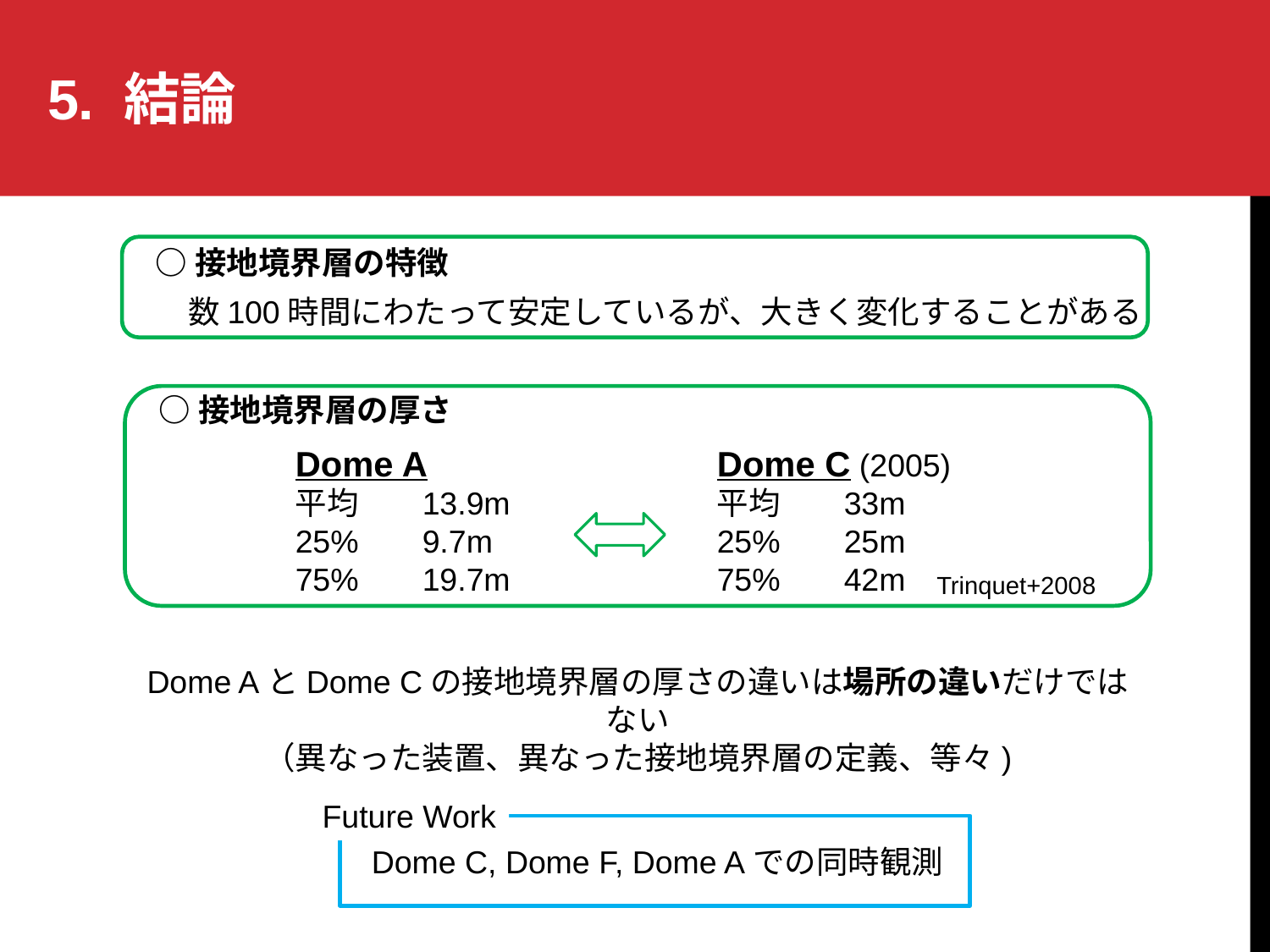

5. 結論

○接地境界層の特徴
数100時間にわたって安定しているが、大きく変化することがある
○接地境界層の厚さ

Dome A
平均	13.9m
25%	9.7m
75%	19.7m
Dome C (2005)
平均	33m
25%	25m
75%	42m

Trinquet+2008
Dome AとDome Cの接地境界層の厚さの違いは場所の違いだけではない
（異なった装置、異なった接地境界層の定義、等々)
Future Work

Dome C, Dome F, Dome Aでの同時観測